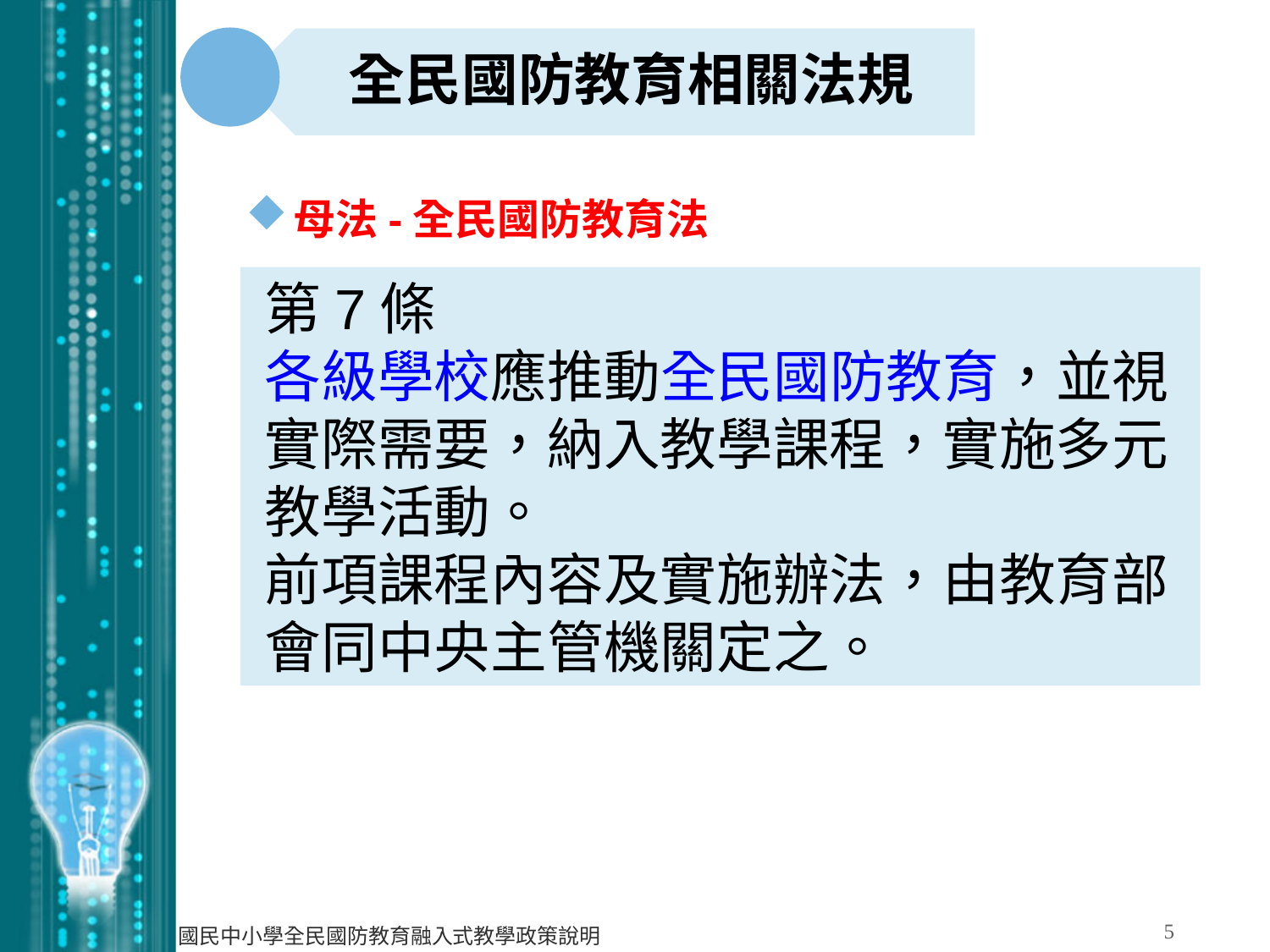

全民國防教育相關法規
母法-全民國防教育法
第7條
各級學校應推動全民國防教育，並視實際需要，納入教學課程，實施多元 教學活動。
前項課程內容及實施辦法，由教育部會同中央主管機關定之。
5
國民中小學全民國防教育融入式教學政策說明